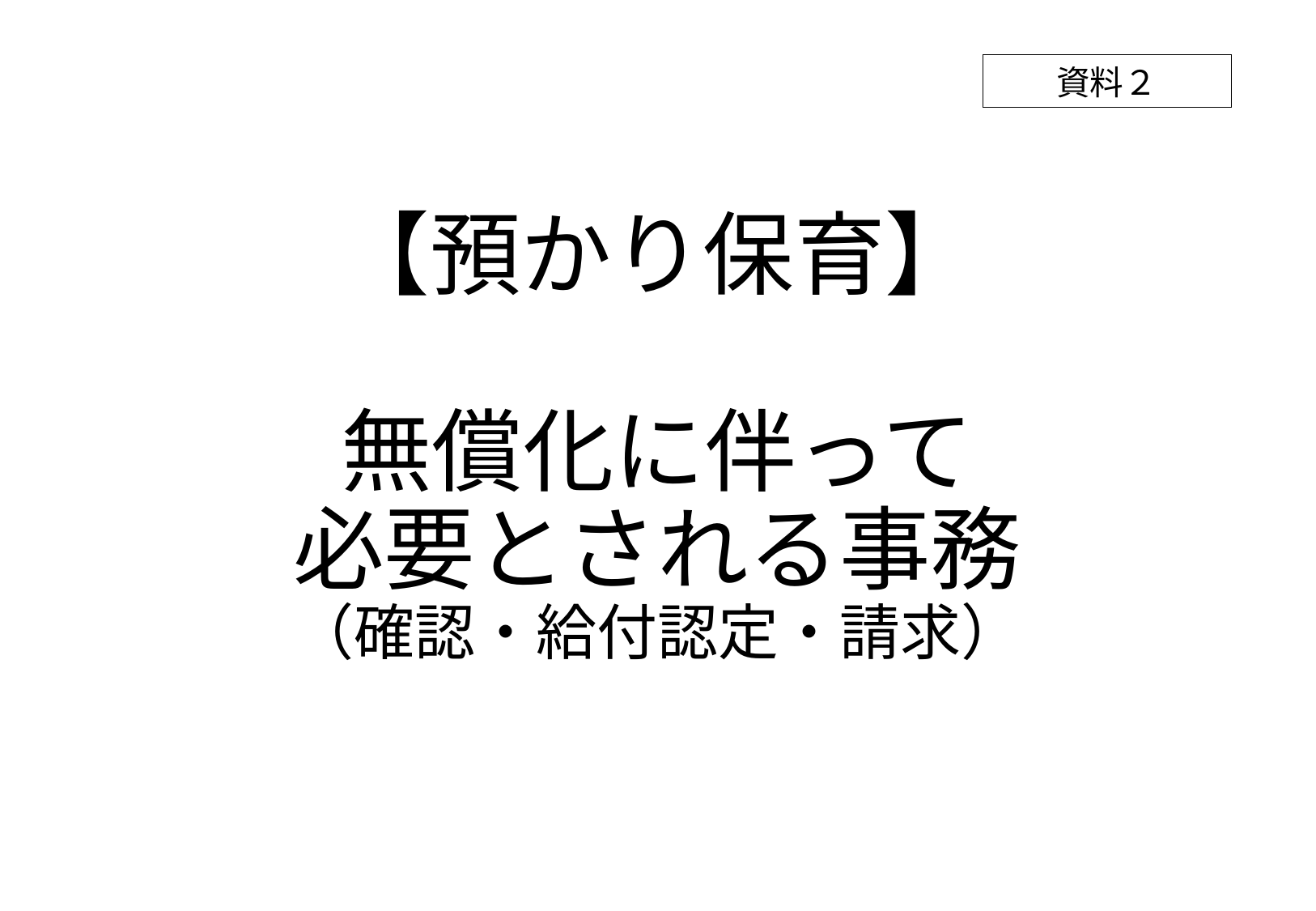

資料２
# 【預かり保育】 無償化に伴って 必要とされる事務 （確認・給付認定・請求）